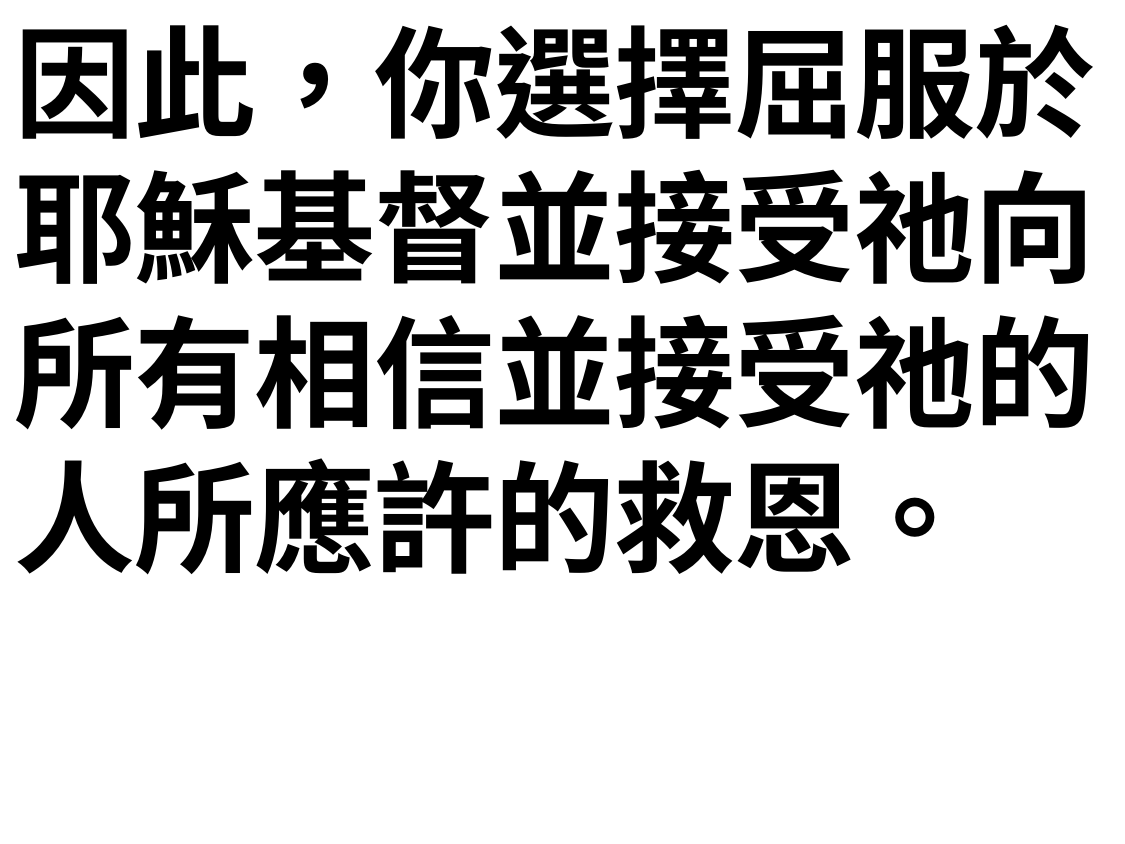

因此，你選擇屈服於耶穌基督並接受祂向所有相信並接受祂的人所應許的救恩。